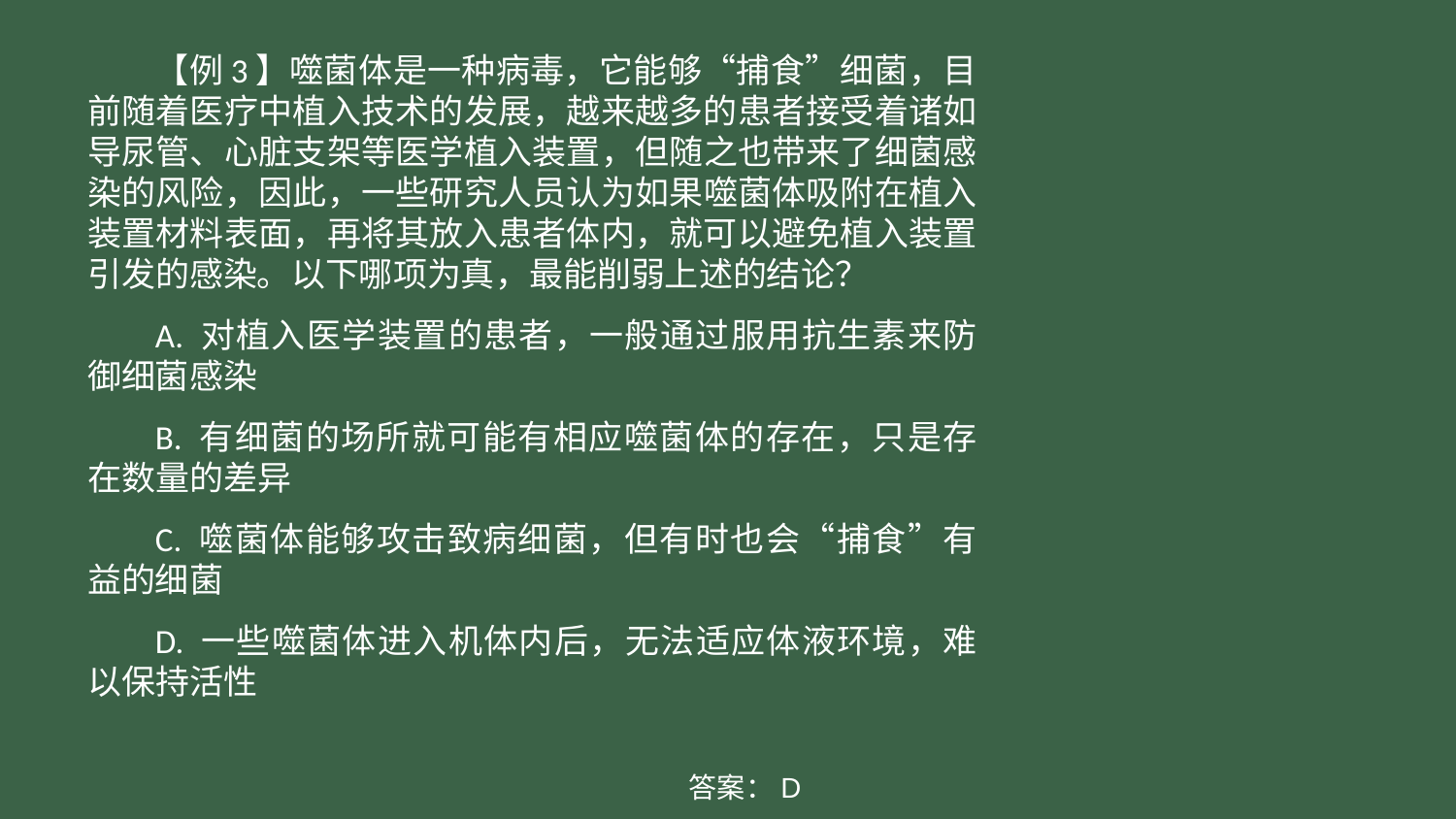

【例3】噬菌体是一种病毒，它能够“捕食”细菌，目前随着医疗中植入技术的发展，越来越多的患者接受着诸如导尿管、心脏支架等医学植入装置，但随之也带来了细菌感染的风险，因此，一些研究人员认为如果噬菌体吸附在植入装置材料表面，再将其放入患者体内，就可以避免植入装置引发的感染。以下哪项为真，最能削弱上述的结论？
A. 对植入医学装置的患者，一般通过服用抗生素来防御细菌感染
B. 有细菌的场所就可能有相应噬菌体的存在，只是存在数量的差异
C. 噬菌体能够攻击致病细菌，但有时也会“捕食”有益的细菌
D. 一些噬菌体进入机体内后，无法适应体液环境，难以保持活性

答案：D